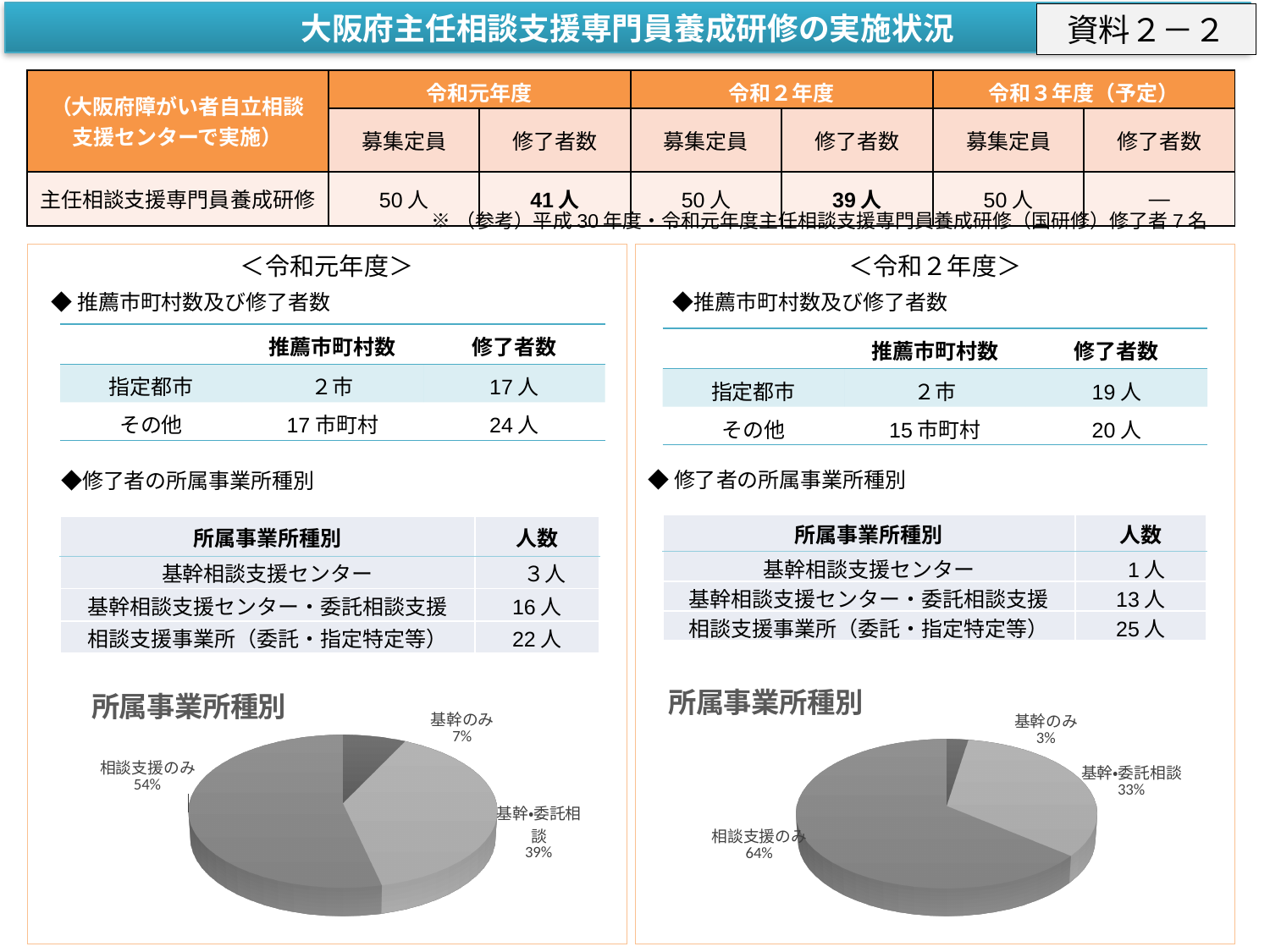

大阪府主任相談支援専門員養成研修の実施状況
資料２－２
| （大阪府障がい者自立相談 支援センターで実施） | 令和元年度 |  | 令和２年度 |  | 令和３年度（予定） |  |
| --- | --- | --- | --- | --- | --- | --- |
|  | 募集定員 | 修了者数 | 募集定員 | 修了者数 | 募集定員 | 修了者数 |
| 主任相談支援専門員養成研修 | 50人 | 41人 | 50人 | 39人 | 50人 | ― |
※（参考）平成30年度・令和元年度主任相談支援専門員養成研修（国研修）修了者7名
＜令和２年度＞
　◆推薦市町村数及び修了者数

◆修了者の所属事業所種別
＜令和元年度＞
  ◆推薦市町村数及び修了者数

　◆修了者の所属事業所種別
|  | 推薦市町村数 | 修了者数 |
| --- | --- | --- |
| 指定都市 | ２市 | 17人 |
| その他 | 17市町村 | 24人 |
|  | 推薦市町村数 | 修了者数 |
| --- | --- | --- |
| 指定都市 | ２市 | 19人 |
| その他 | 15市町村 | 20人 |
| 所属事業所種別 | 人数 |
| --- | --- |
| 基幹相談支援センター | 1人 |
| 基幹相談支援センター・委託相談支援 | 13人 |
| 相談支援事業所（委託・指定特定等） | 25人 |
| 所属事業所種別 | 人数 |
| --- | --- |
| 基幹相談支援センター | ３人 |
| 基幹相談支援センター・委託相談支援 | 16人 |
| 相談支援事業所（委託・指定特定等） | 22人 |

[unsupported chart]

[unsupported chart]

[unsupported chart]